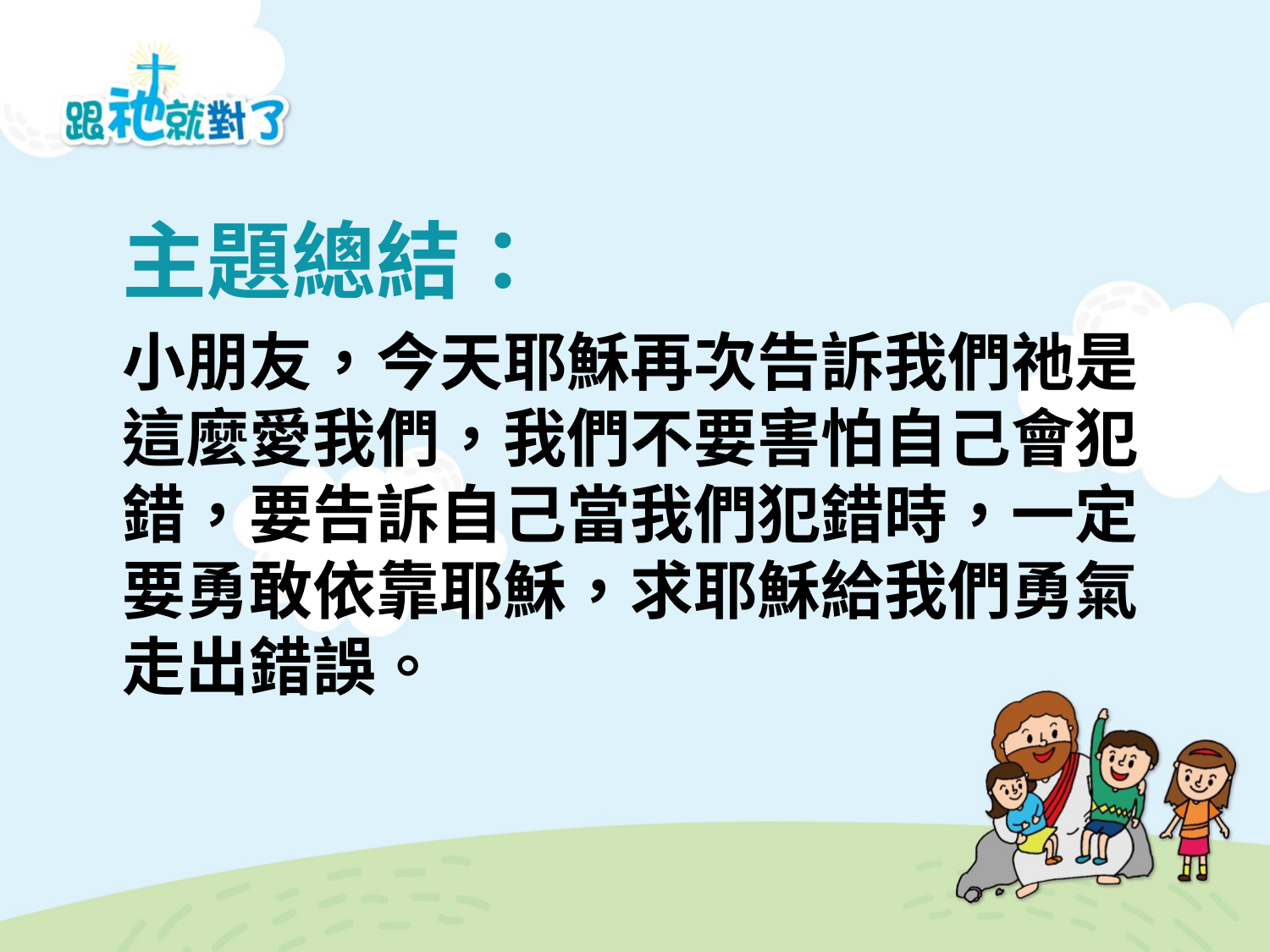

主題總結：
小朋友，今天耶穌再次告訴我們祂是這麼愛我們，我們不要害怕自己會犯錯，要告訴自己當我們犯錯時，一定要勇敢依靠耶穌，求耶穌給我們勇氣走出錯誤。